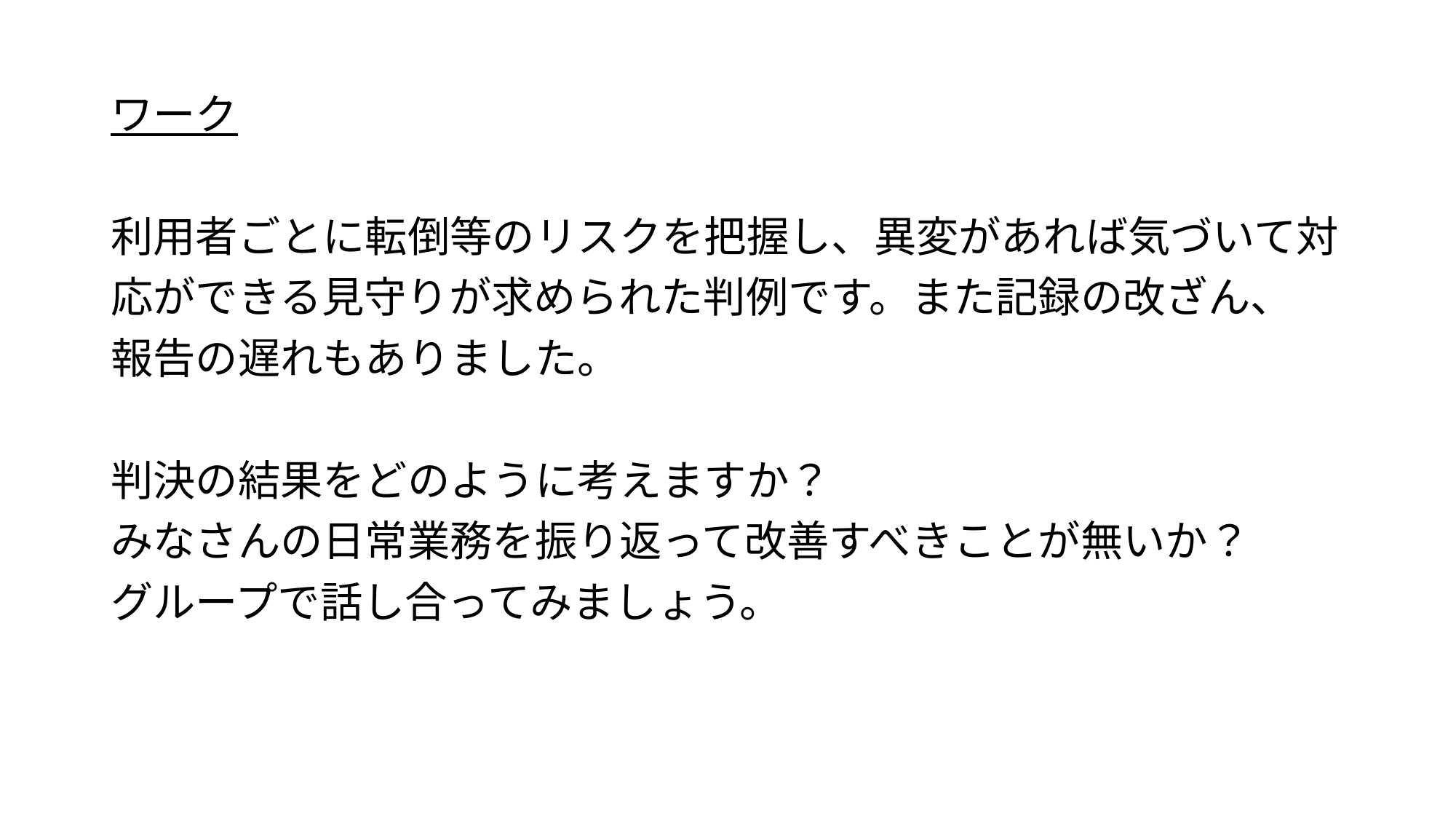

ワーク

利用者ごとに転倒等のリスクを把握し、異変があれば気づいて対
応ができる見守りが求められた判例です。また記録の改ざん、
報告の遅れもありました。

判決の結果をどのように考えますか？
みなさんの日常業務を振り返って改善すべきことが無いか？
グループで話し合ってみましょう。